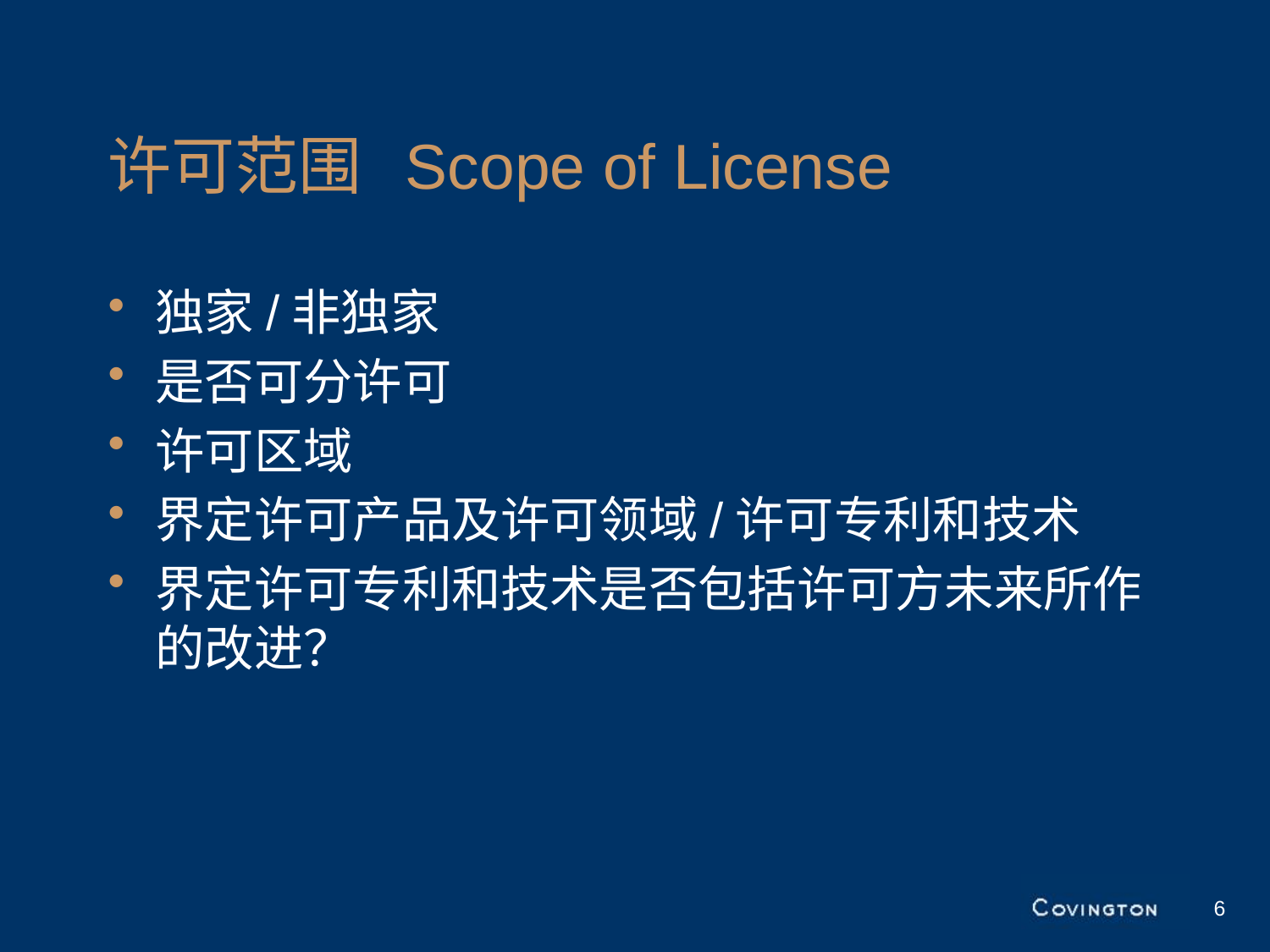

# 许可范围  Scope of License
独家/非独家
是否可分许可
许可区域
界定许可产品及许可领域/许可专利和技术
界定许可专利和技术是否包括许可方未来所作的改进？
6